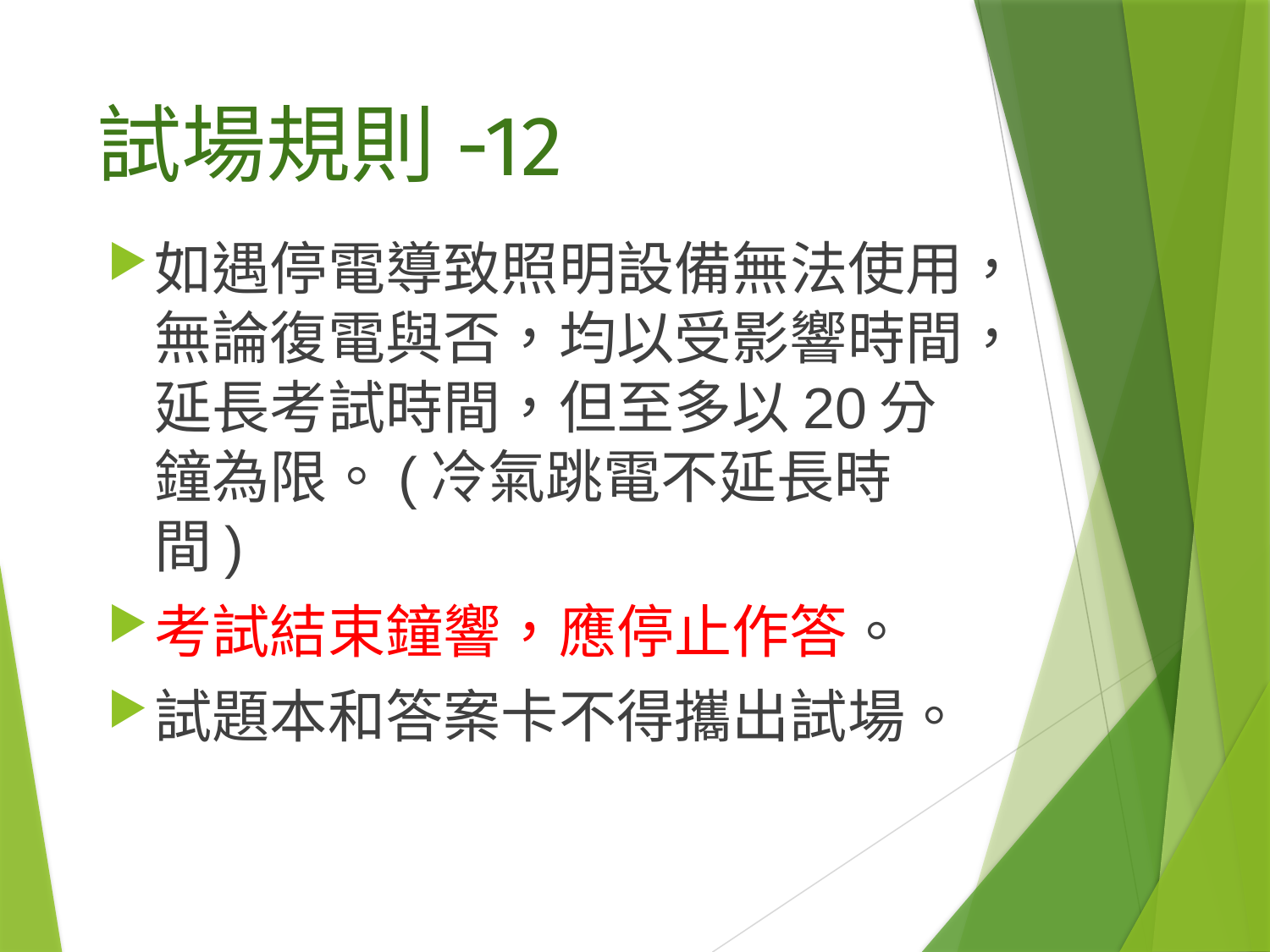

# 試場規則-12
如遇停電導致照明設備無法使用，無論復電與否，均以受影響時間，延長考試時間，但至多以20分鐘為限。(冷氣跳電不延長時間)
考試結束鐘響，應停止作答。
試題本和答案卡不得攜出試場。